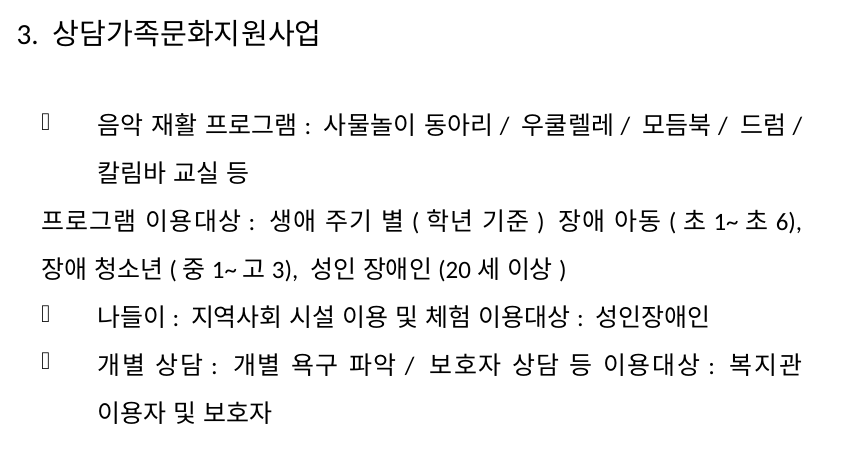

# 3. 상담가족문화지원사업
음악 재활 프로그램: 사물놀이 동아리/ 우쿨렐레/ 모듬북/ 드럼/ 칼림바 교실 등
프로그램 이용대상: 생애 주기 별(학년 기준) 장애 아동(초1~초6), 장애 청소년(중1~고3), 성인 장애인(20세 이상)
나들이: 지역사회 시설 이용 및 체험 이용대상: 성인장애인
개별 상담: 개별 욕구 파악/ 보호자 상담 등 이용대상: 복지관 이용자 및 보호자